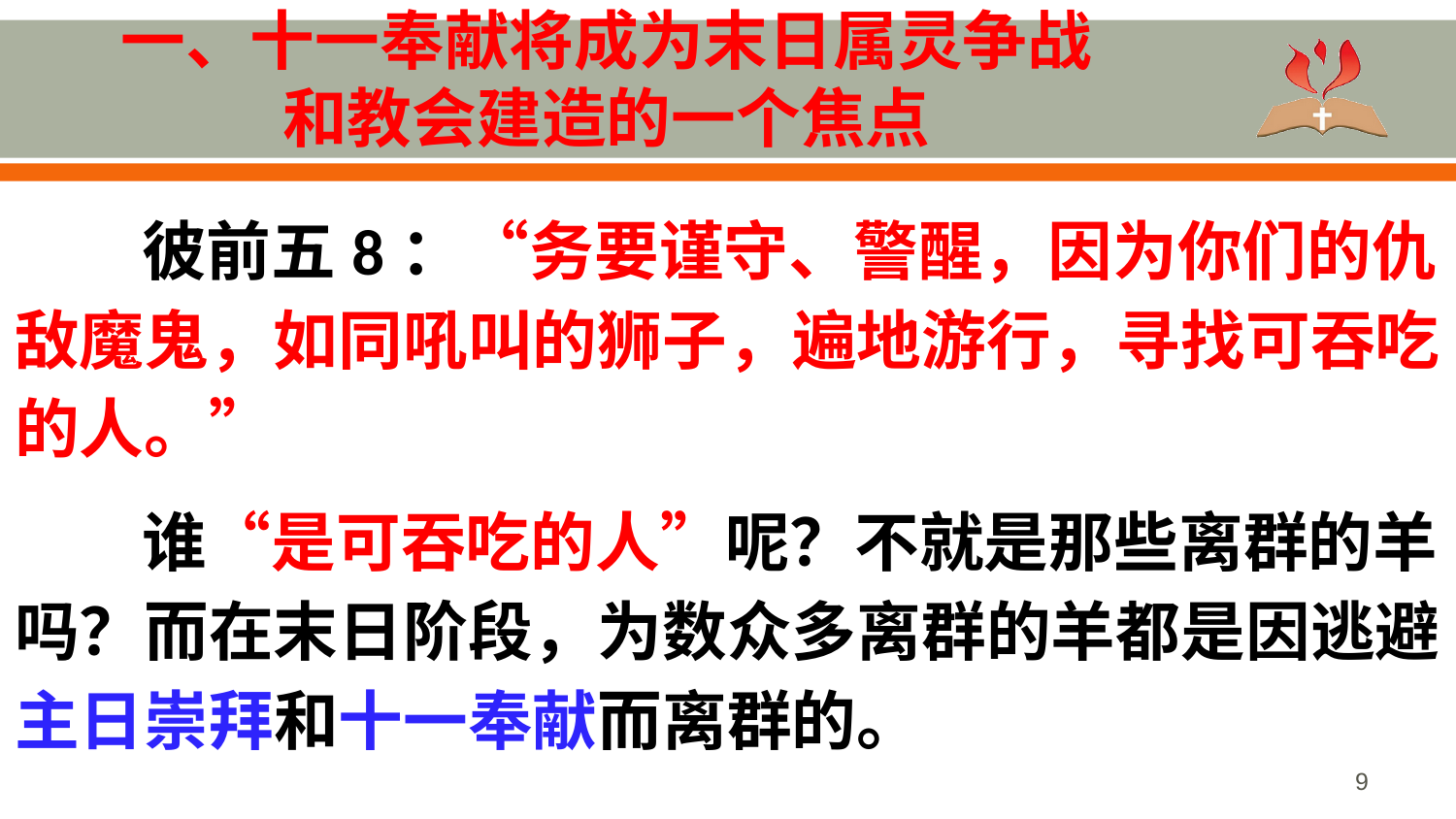

# 一、十一奉献将成为末日属灵争战 和教会建造的一个焦点
彼前五8：“务要谨守、警醒，因为你们的仇敌魔鬼，如同吼叫的狮子，遍地游行，寻找可吞吃的人。”
谁“是可吞吃的人”呢？不就是那些离群的羊吗？而在末日阶段，为数众多离群的羊都是因逃避主日崇拜和十一奉献而离群的。

9